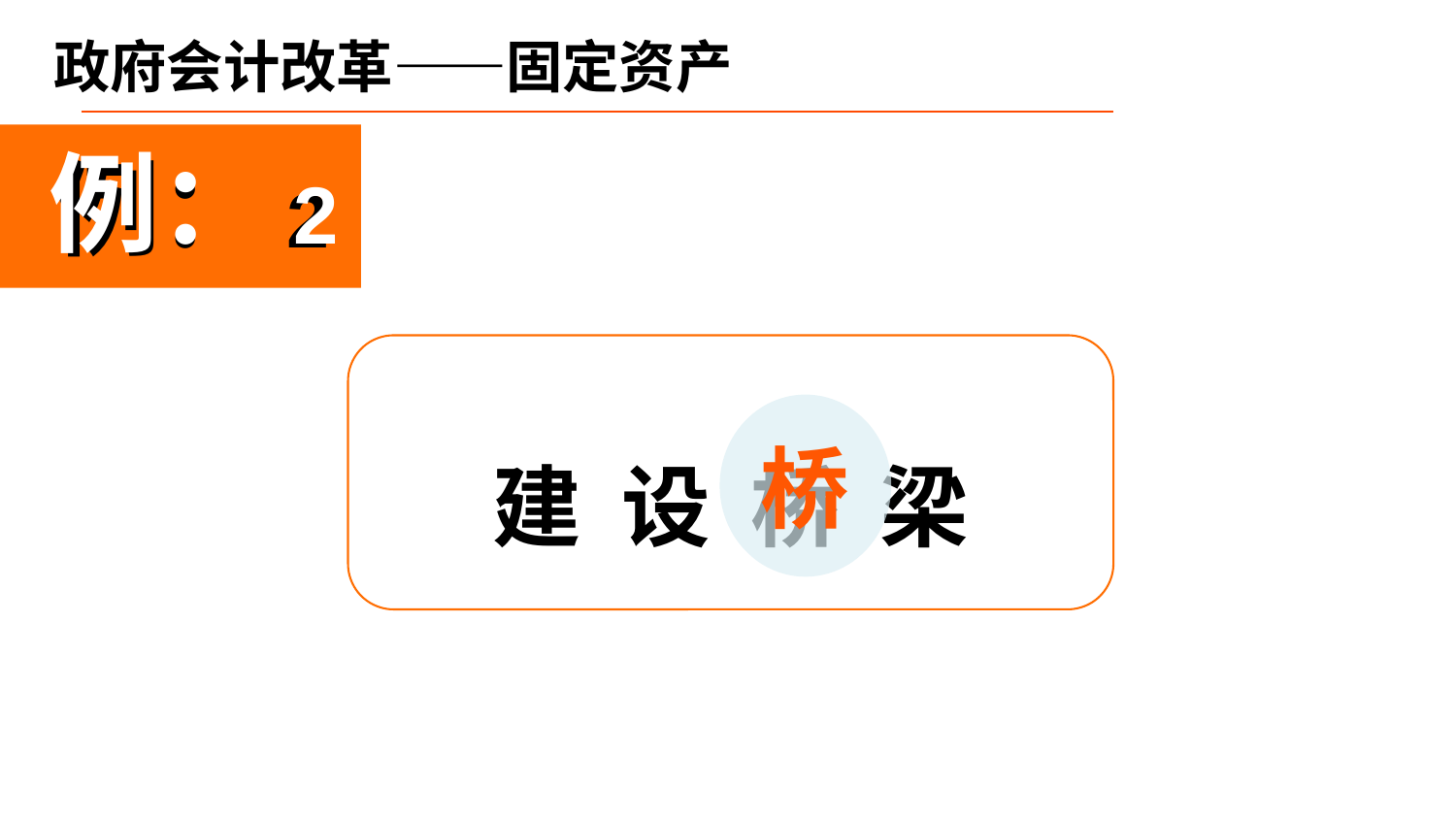

# 政府会计改革——固定资产
 例：2
例：2
建  设  桥  梁
桥